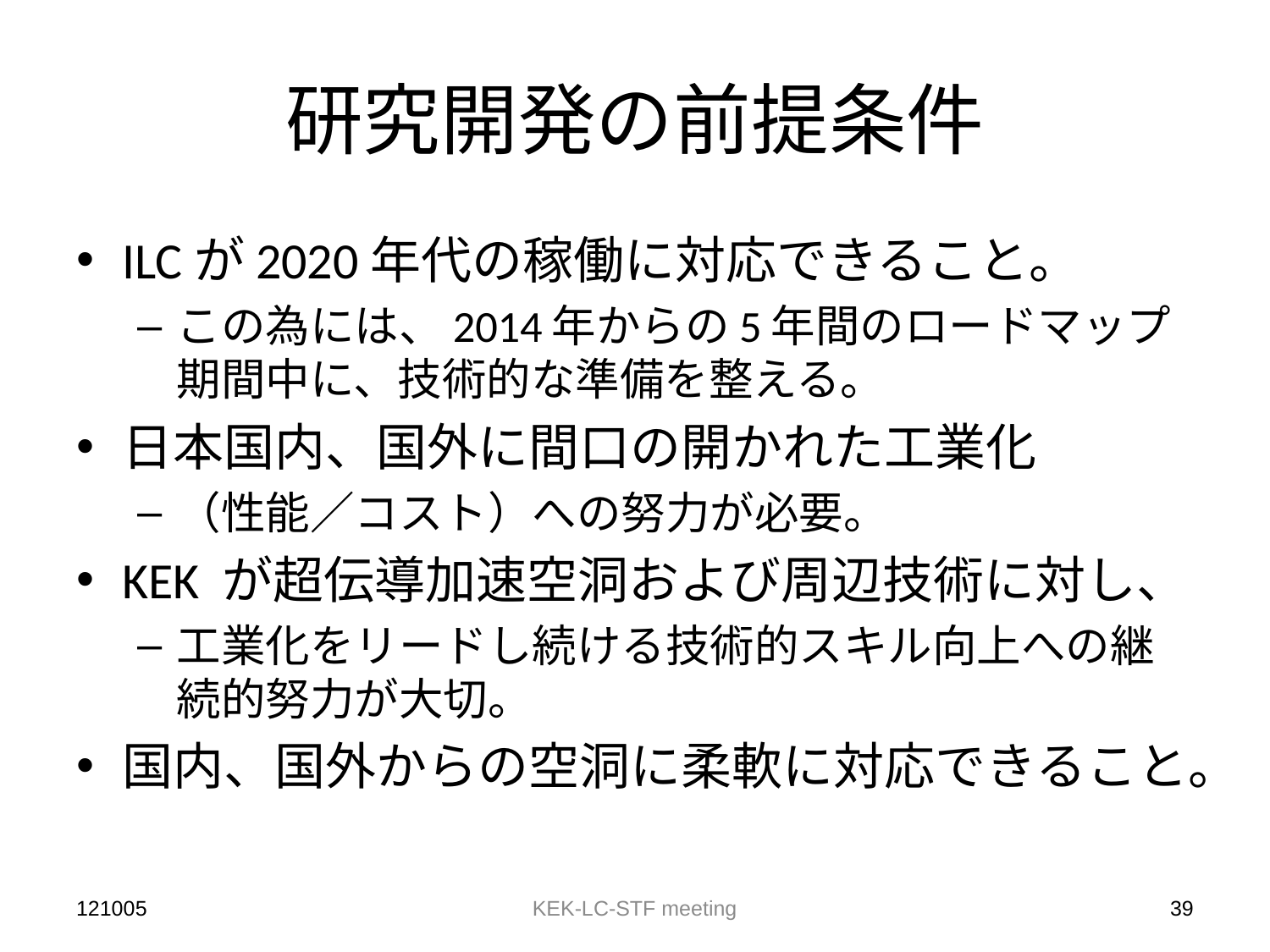

# 研究開発の前提条件
ILCが2020年代の稼働に対応できること。
この為には、2014年からの5年間のロードマップ期間中に、技術的な準備を整える。
日本国内、国外に間口の開かれた工業化
（性能／コスト）への努力が必要。
KEK が超伝導加速空洞および周辺技術に対し、
工業化をリードし続ける技術的スキル向上への継続的努力が大切。
国内、国外からの空洞に柔軟に対応できること。

121005
KEK-LC-STF meeting
39